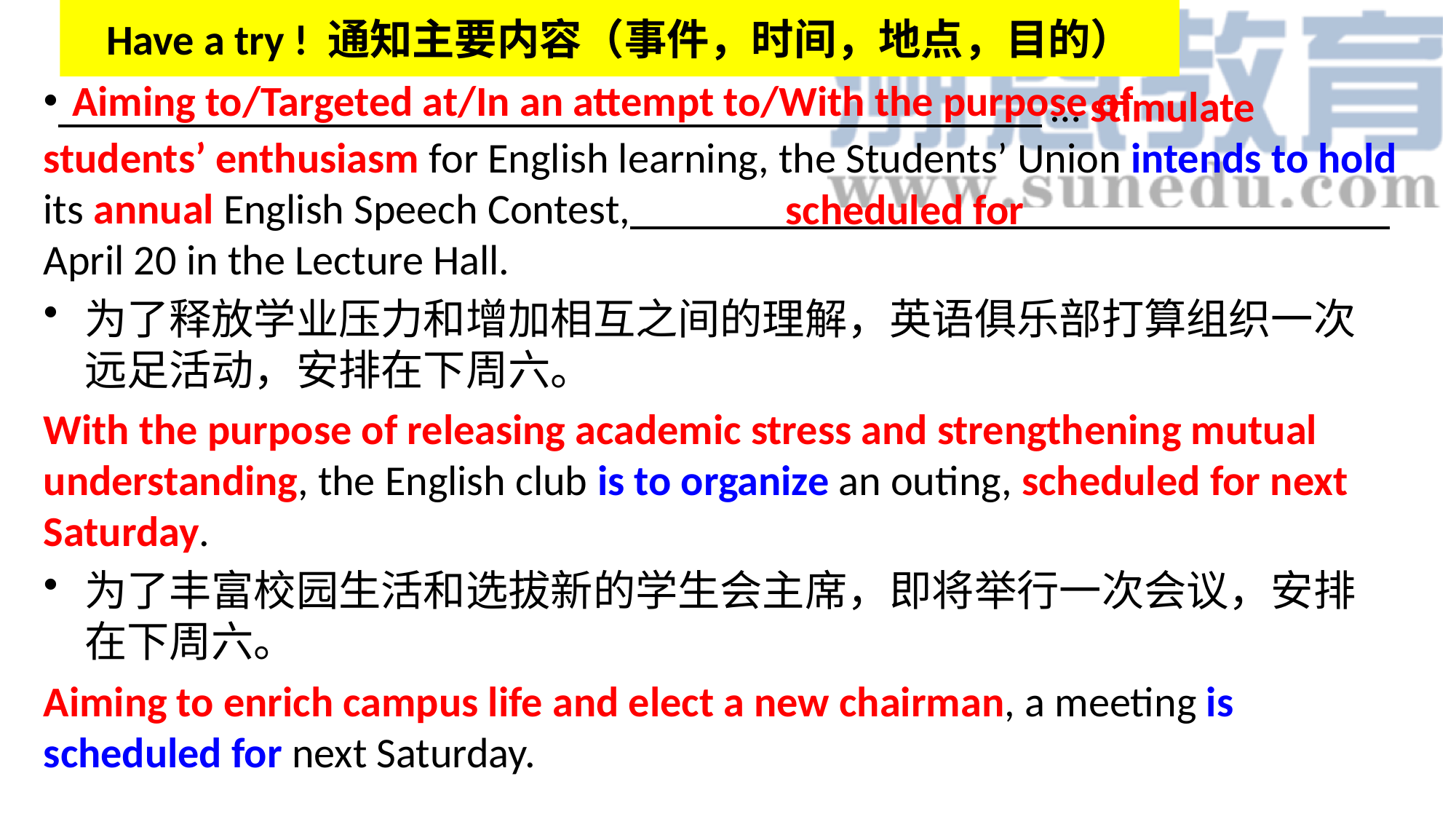

# Have a try ! 通知主要内容（事件，时间，地点，目的）
Aiming to/Targeted at/In an attempt to/With the purpose of
                                                                                                       … stimulate students’ enthusiasm for English learning, the Students’ Union intends to hold its annual English Speech Contest, ____________________                                   April 20 in the Lecture Hall.
为了释放学业压力和增加相互之间的理解，英语俱乐部打算组织一次远足活动，安排在下周六。
With the purpose of releasing academic stress and strengthening mutual understanding, the English club is to organize an outing, scheduled for next Saturday.
为了丰富校园生活和选拔新的学生会主席，即将举行一次会议，安排在下周六。
Aiming to enrich campus life and elect a new chairman, a meeting is scheduled for next Saturday.
scheduled for